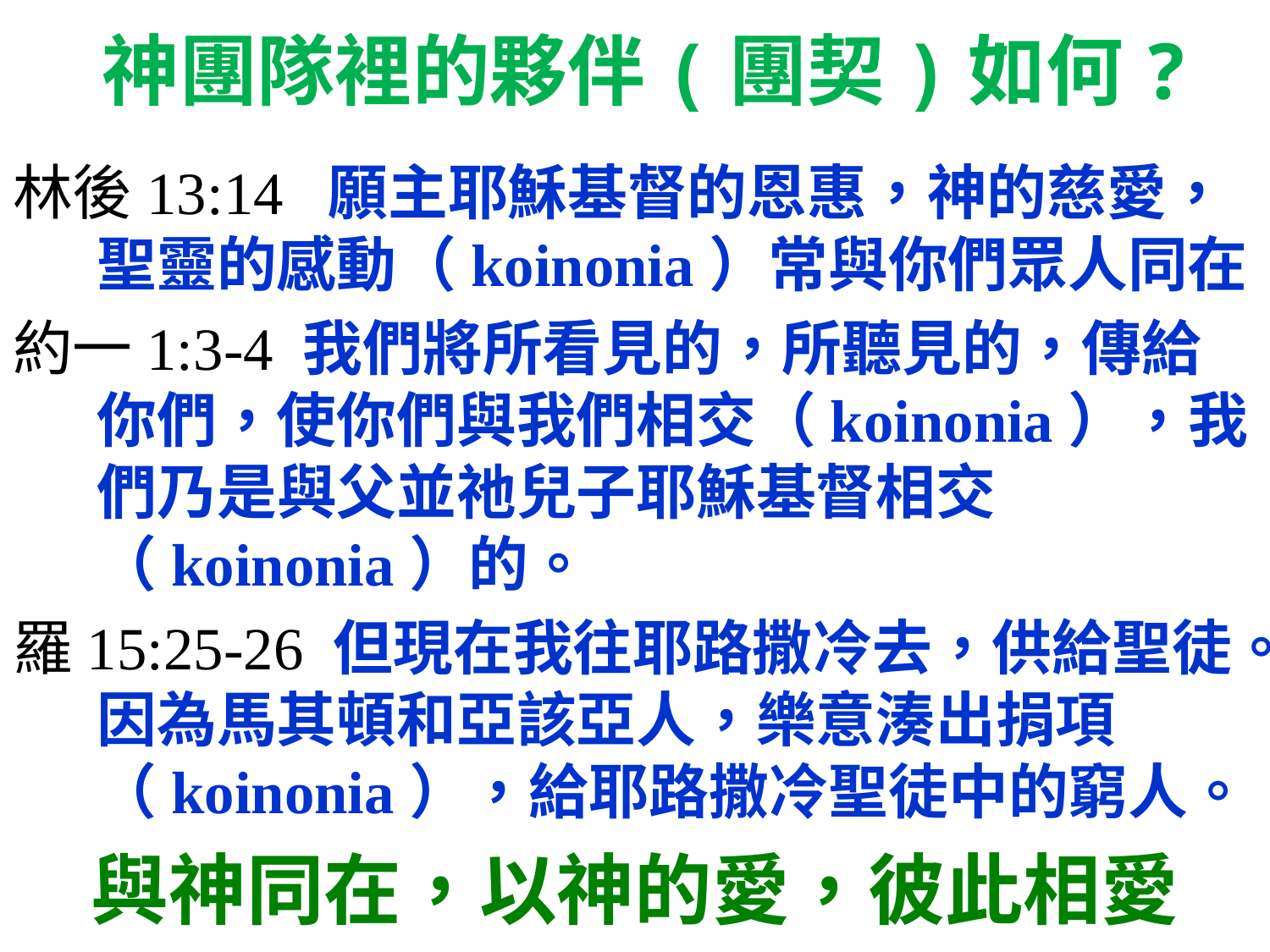

# 神團隊裡的夥伴(團契)如何?
林後13:14  願主耶穌基督的恩惠，神的慈愛，聖靈的感動（koinonia）常與你們眾人同在
約一1:3-4 我們將所看見的，所聽見的，傳給你們，使你們與我們相交（koinonia），我們乃是與父並祂兒子耶穌基督相交（koinonia）的。
羅15:25-26 但現在我往耶路撒冷去，供給聖徒。因為馬其頓和亞該亞人，樂意湊出捐項（koinonia），給耶路撒冷聖徒中的窮人。
與神同在，以神的愛，彼此相愛